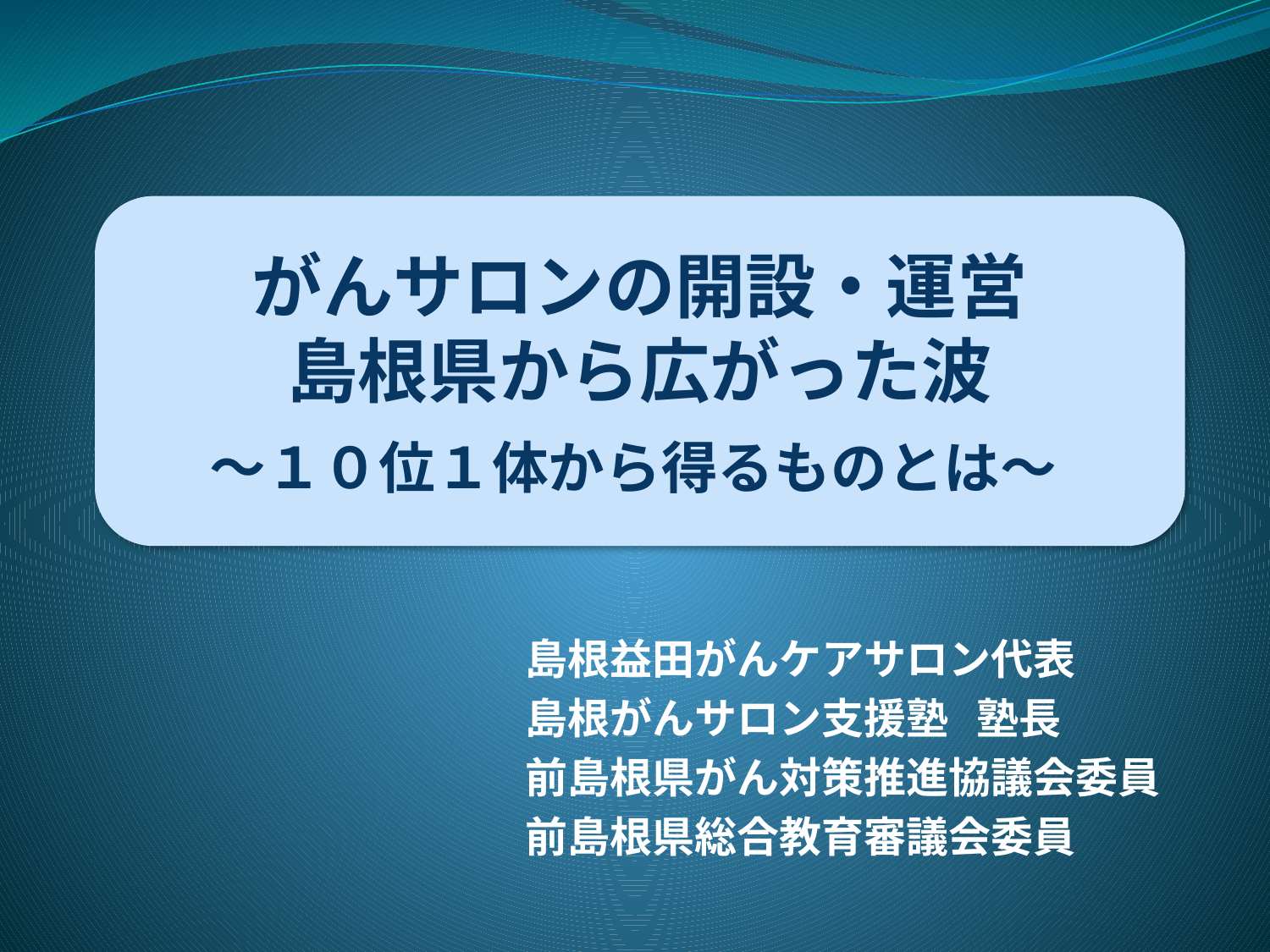

がんサロンの開設・運営
島根県から広がった波
～１０位１体から得るものとは～
島根益田がんケアサロン代表
島根がんサロン支援塾   塾長
前島根県がん対策推進協議会委員
前島根県総合教育審議会委員